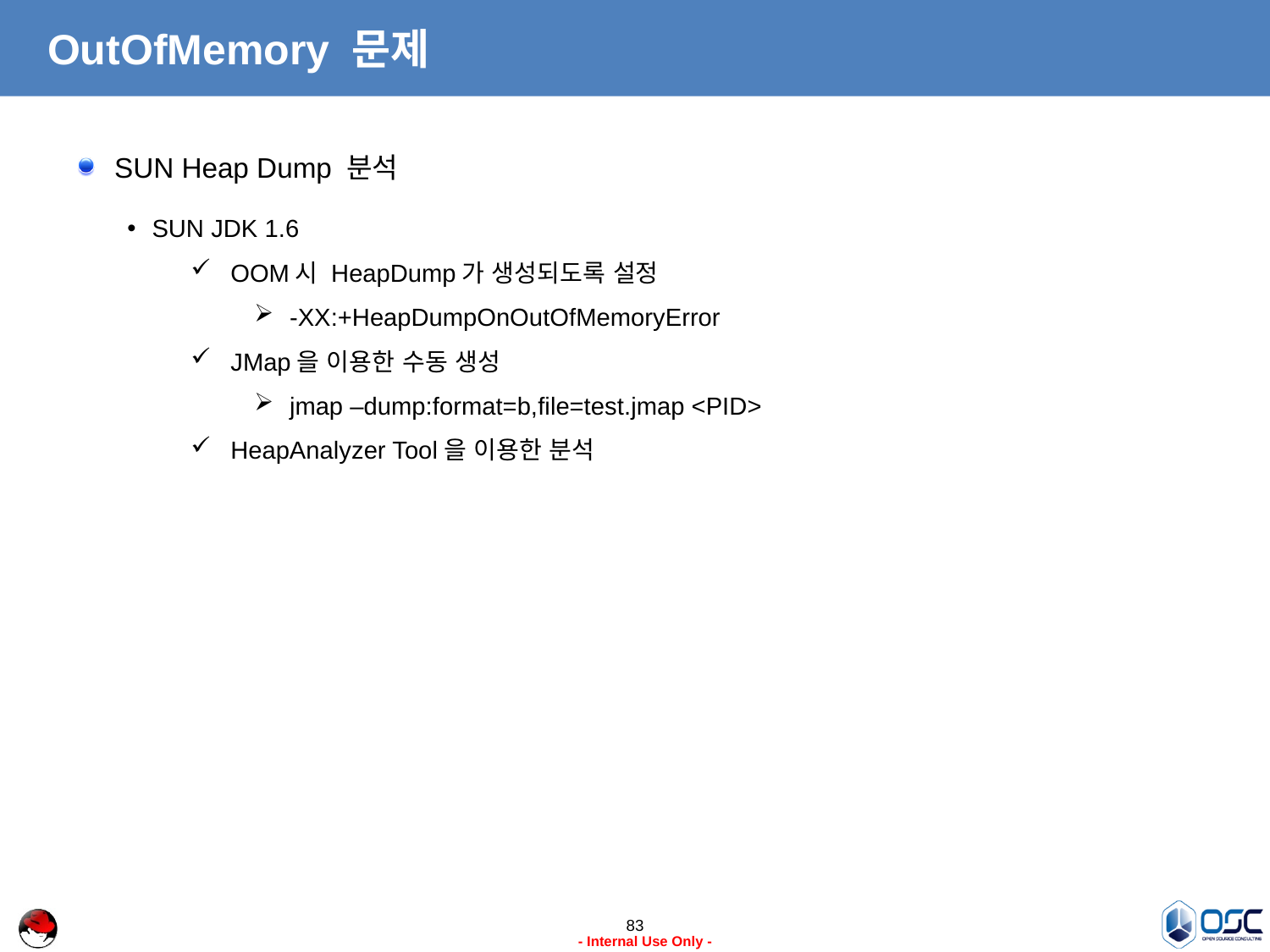

# OutOfMemory 문제
SUN Heap Dump 분석
SUN JDK 1.6
OOM시 HeapDump가 생성되도록 설정
-XX:+HeapDumpOnOutOfMemoryError
JMap을 이용한 수동 생성
jmap –dump:format=b,file=test.jmap <PID>
HeapAnalyzer Tool을 이용한 분석